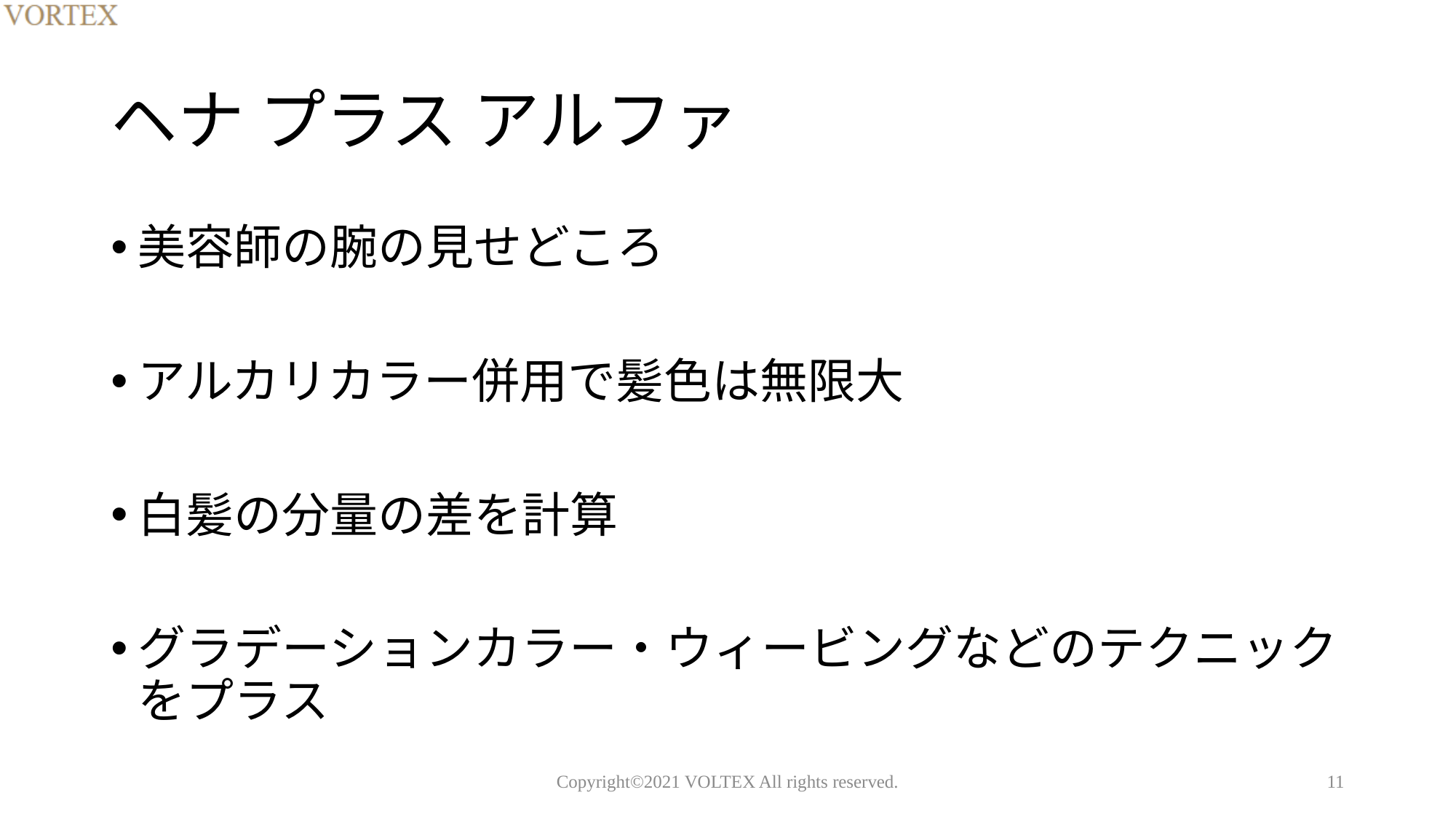

# ヘナ プラス アルファ
美容師の腕の見せどころ

アルカリカラー併用で髪色は無限大

白髪の分量の差を計算

グラデーションカラー・ウィービングなどのテクニックをプラス
Copyright©2021 VOLTEX All rights reserved.
11